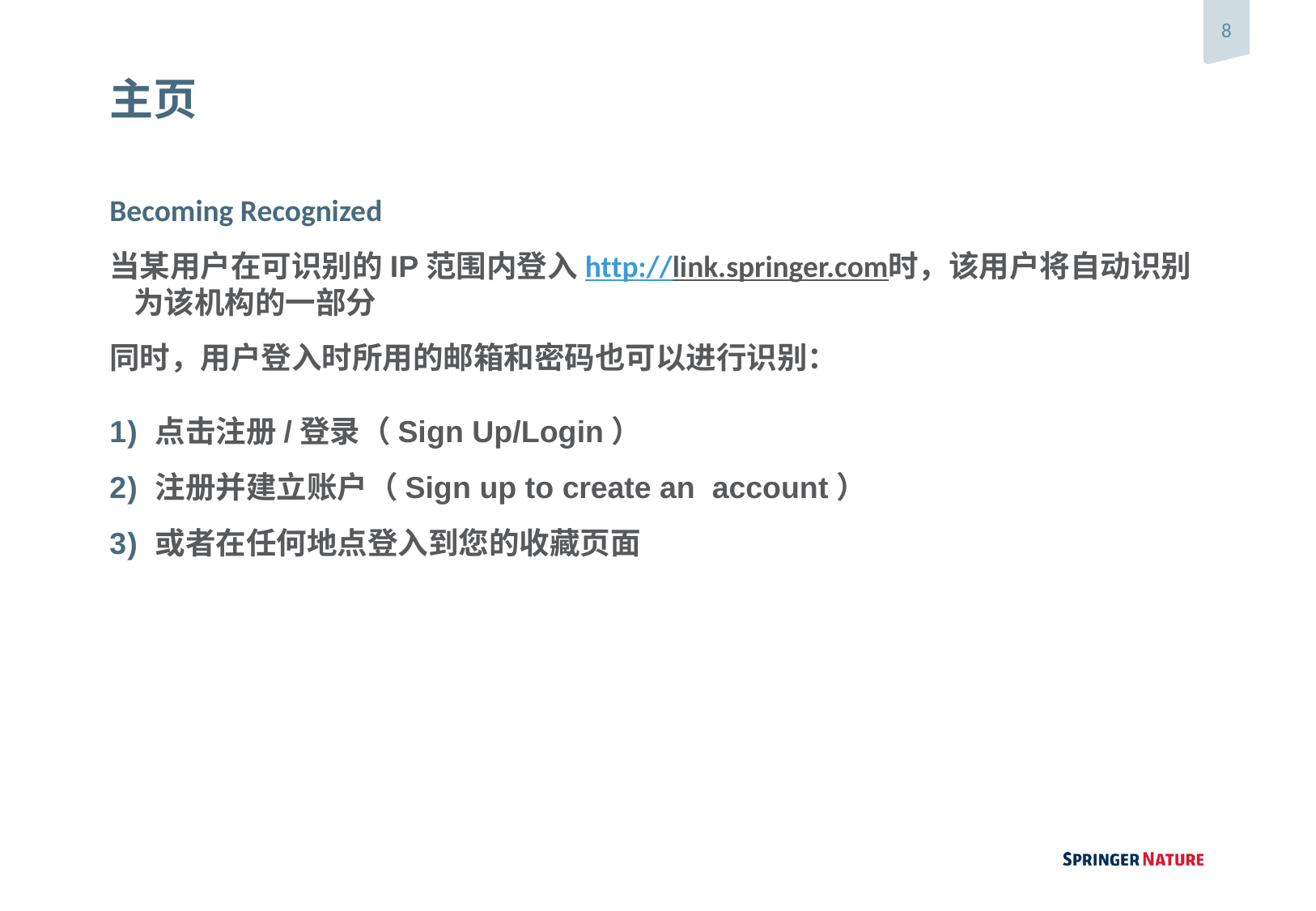

# 主页
Becoming Recognized
当某用户在可识别的IP范围内登入http://link.springer.com时，该用户将自动识别为该机构的一部分
同时，用户登入时所用的邮箱和密码也可以进行识别：

点击注册/登录（Sign Up/Login）
注册并建立账户（Sign up to create an  account）
或者在任何地点登入到您的收藏页面